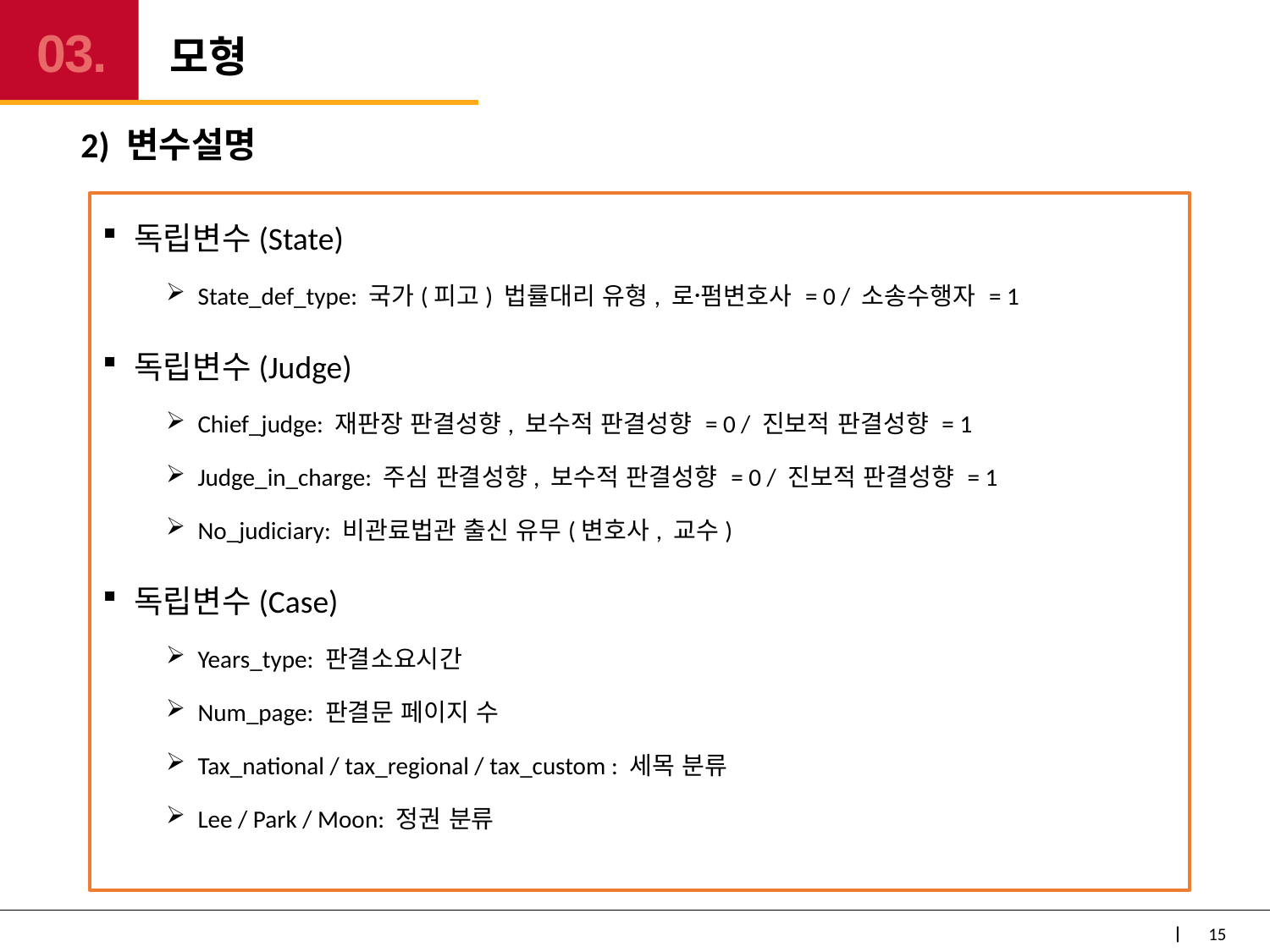

# 모형
03.
2) 변수설명
독립변수(State)
State_def_type: 국가(피고) 법률대리 유형, 로펌〮변호사 = 0 / 소송수행자 = 1
독립변수(Judge)
Chief_judge: 재판장 판결성향, 보수적 판결성향 = 0 / 진보적 판결성향 = 1
Judge_in_charge: 주심 판결성향, 보수적 판결성향 = 0 / 진보적 판결성향 = 1
No_judiciary: 비관료법관 출신 유무(변호사, 교수)
독립변수(Case)
Years_type: 판결소요시간
Num_page: 판결문 페이지 수
Tax_national / tax_regional / tax_custom : 세목 분류
Lee / Park / Moon: 정권 분류